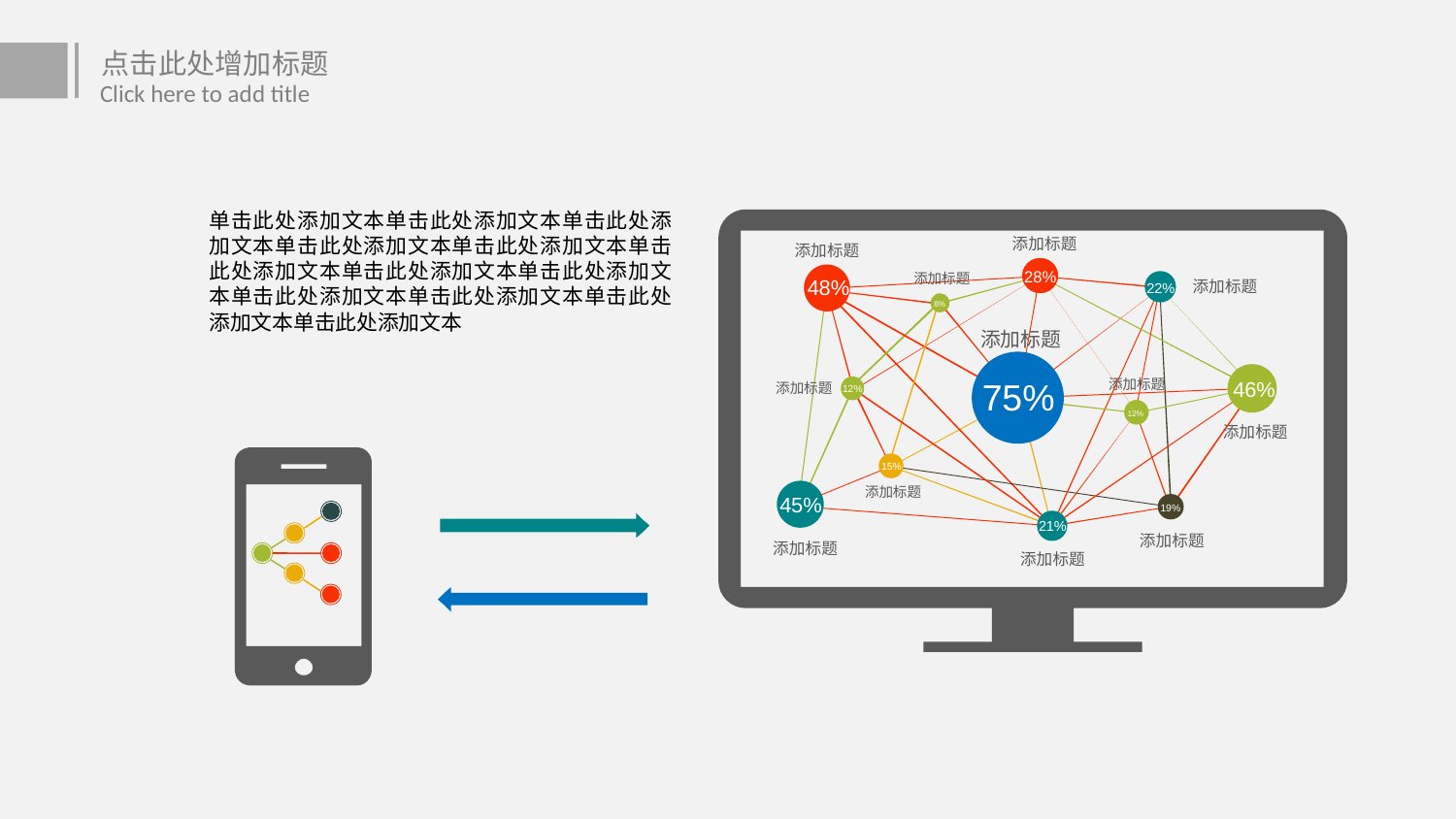

点击此处增加标题

Click here to add title
单击此处添加文本单击此处添加文本单击此处添加文本单击此处添加文本单击此处添加文本单击此处添加文本单击此处添加文本单击此处添加文本单击此处添加文本单击此处添加文本单击此处添加文本单击此处添加文本

添加标题
添加标题

28%
添加标题

48%
添加标题

22%

8%

添加标题

75%
添加标题
46%
添加标题
12%

12%

添加标题
15%

添加标题

45%

19%

21%

添加标题
添加标题
添加标题